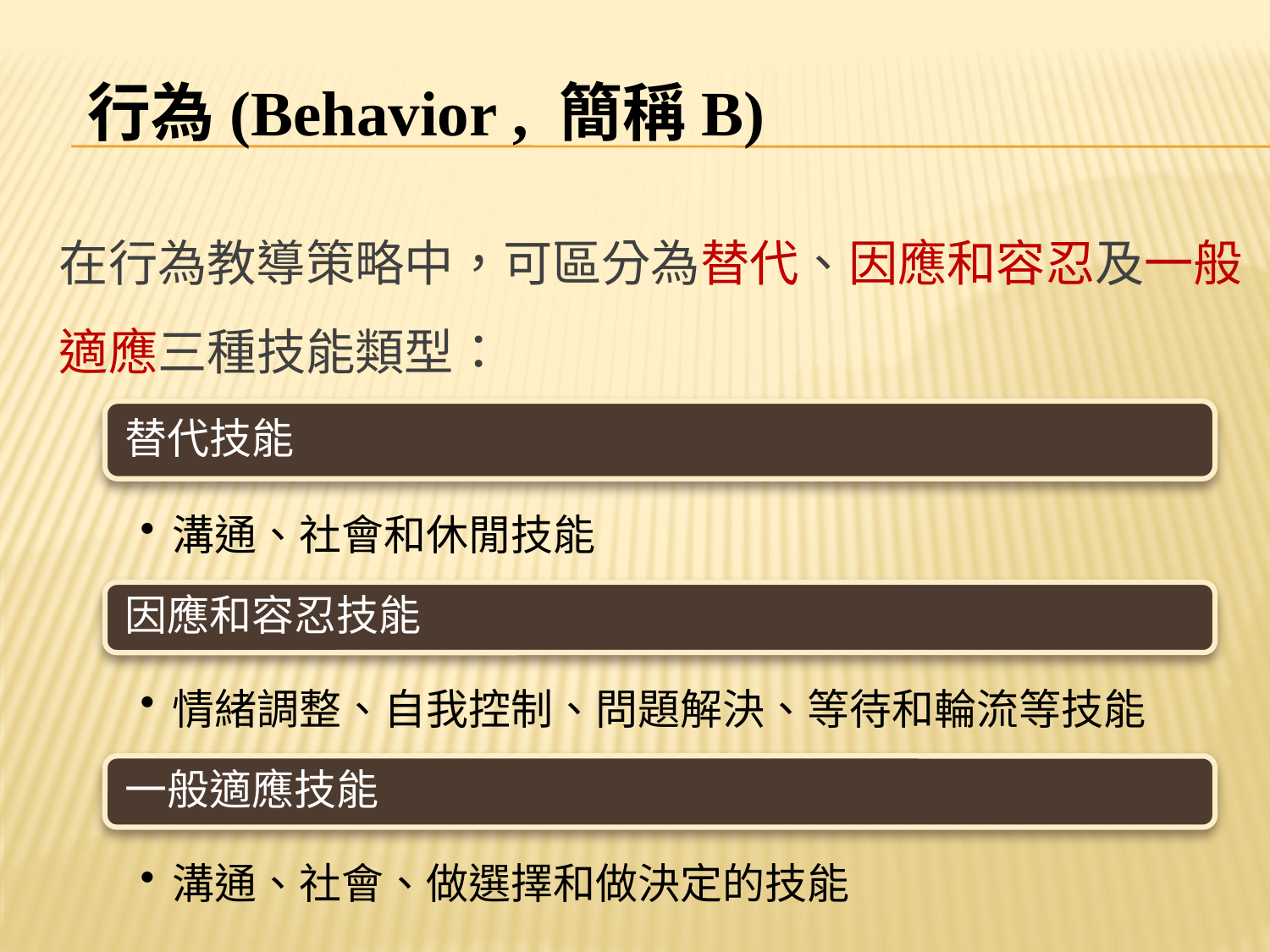

行為(Behavior , 簡稱B)
在行為教導策略中，可區分為替代、因應和容忍及一般適應三種技能類型：
替代技能
溝通、社會和休閒技能
因應和容忍技能
情緒調整、自我控制、問題解決、等待和輪流等技能
一般適應技能
溝通、社會、做選擇和做決定的技能